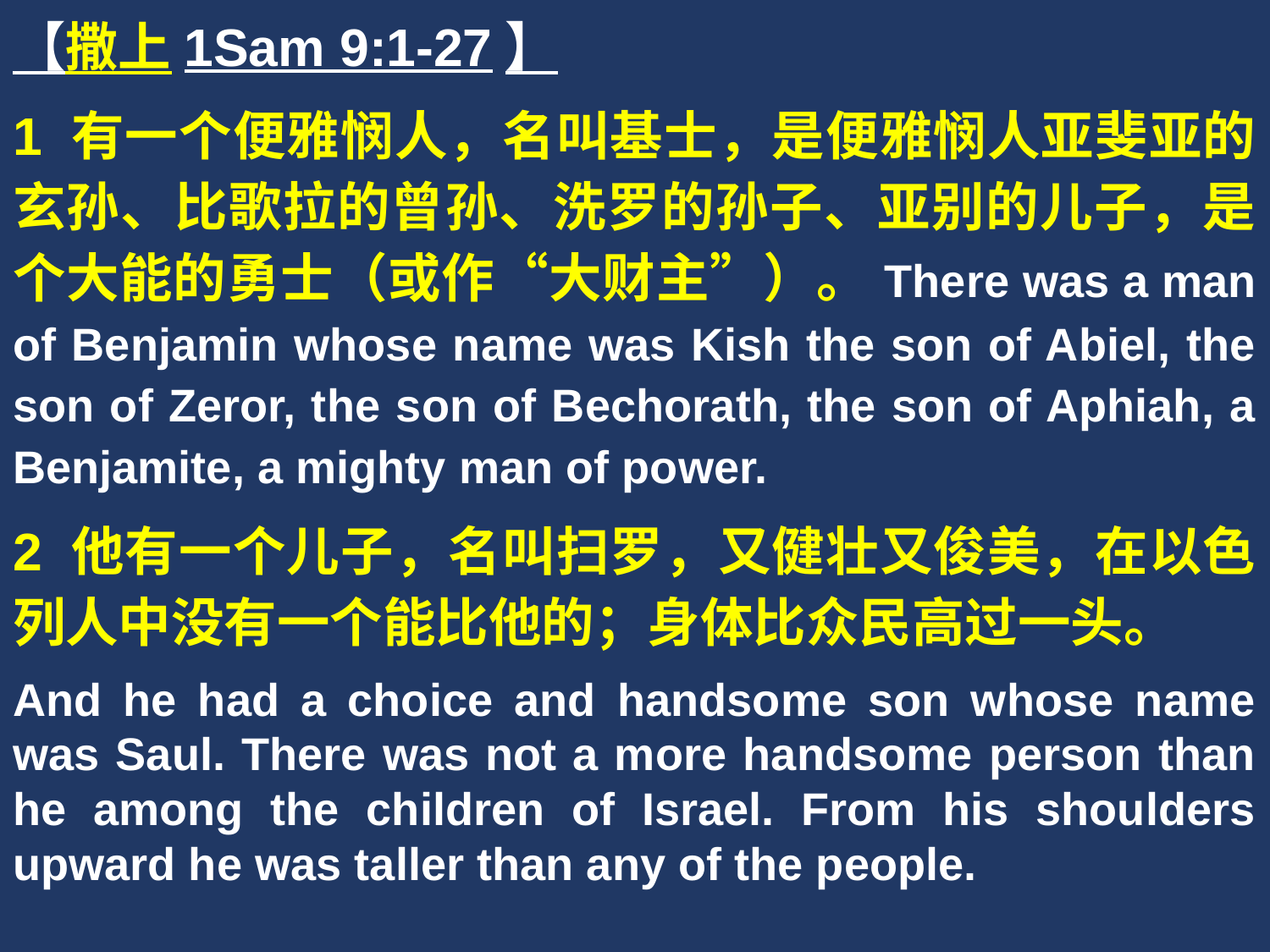

【撒上1Sam 9:1-27】
1 有一个便雅悯人，名叫基士，是便雅悯人亚斐亚的玄孙、比歌拉的曾孙、洗罗的孙子、亚别的儿子，是个大能的勇士（或作“大财主”）。There was a man of Benjamin whose name was Kish the son of Abiel, the son of Zeror, the son of Bechorath, the son of Aphiah, a Benjamite, a mighty man of power.
2 他有一个儿子，名叫扫罗，又健壮又俊美，在以色列人中没有一个能比他的；身体比众民高过一头。
And he had a choice and handsome son whose name was Saul. There was not a more handsome person than he among the children of Israel. From his shoulders upward he was taller than any of the people.